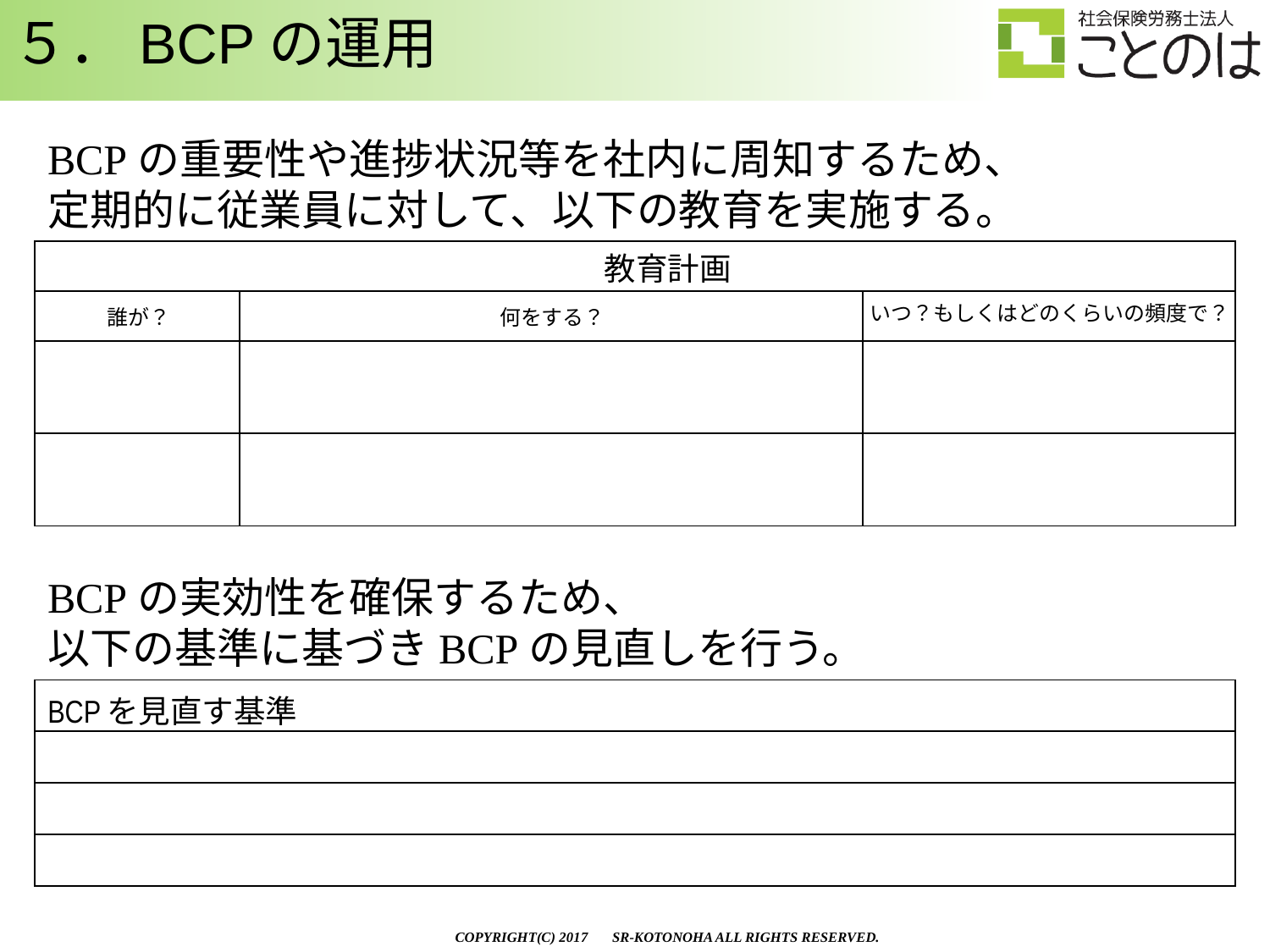

５．BCPの運用
BCPの重要性や進捗状況等を社内に周知するため、
定期的に従業員に対して、以下の教育を実施する。
| 教育計画 |  |  |
| --- | --- | --- |
| 誰が？ | 何をする？ | いつ？もしくはどのくらいの頻度で？ |
|  |  |  |
|  |  |  |
BCPの実効性を確保するため、
以下の基準に基づきBCPの見直しを行う。
| BCPを見直す基準 |
| --- |
|  |
|  |
|  |